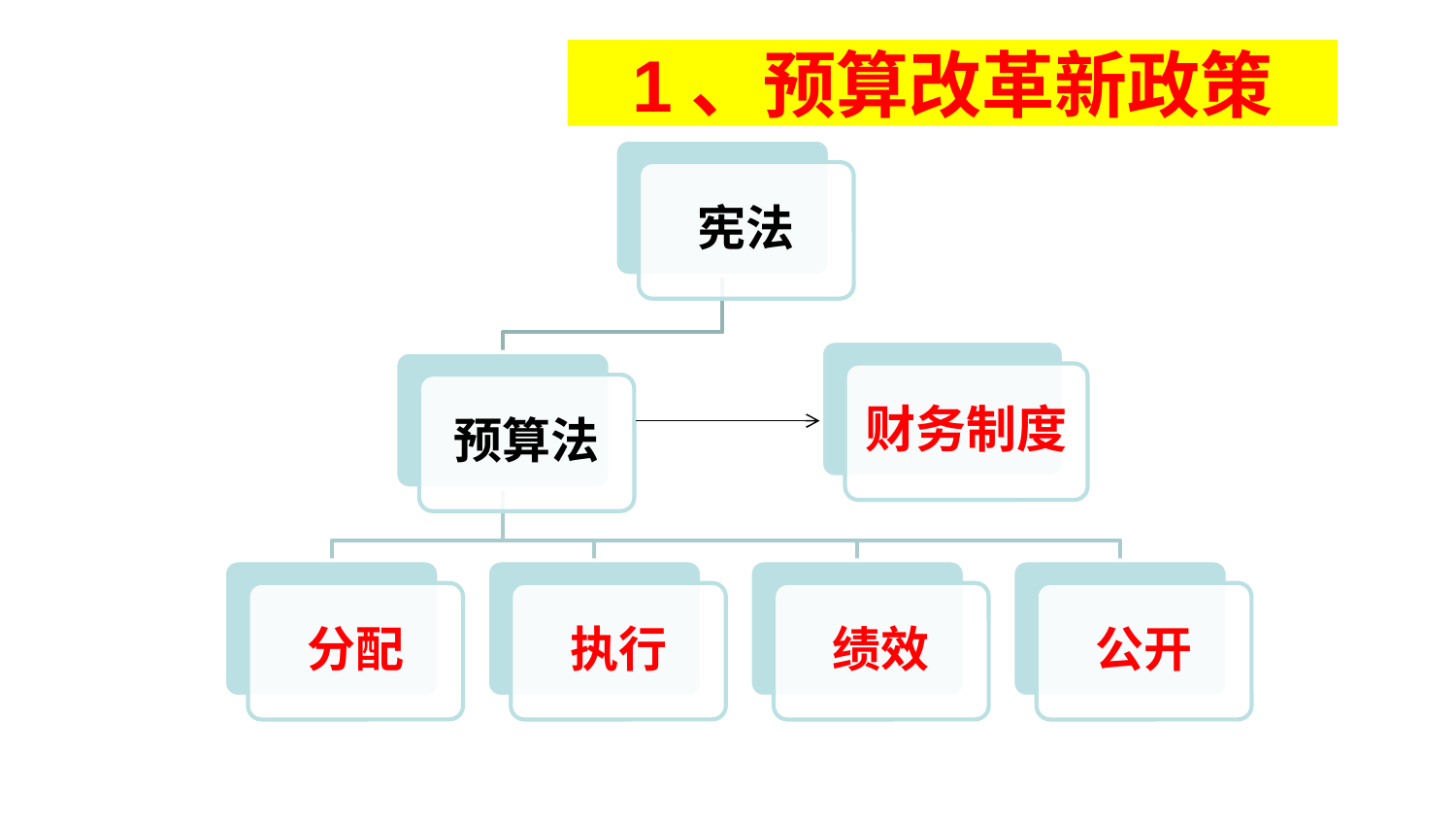

1、预算改革新政策

宪法
预算法
分配
执行
绩效
公开
财务制度